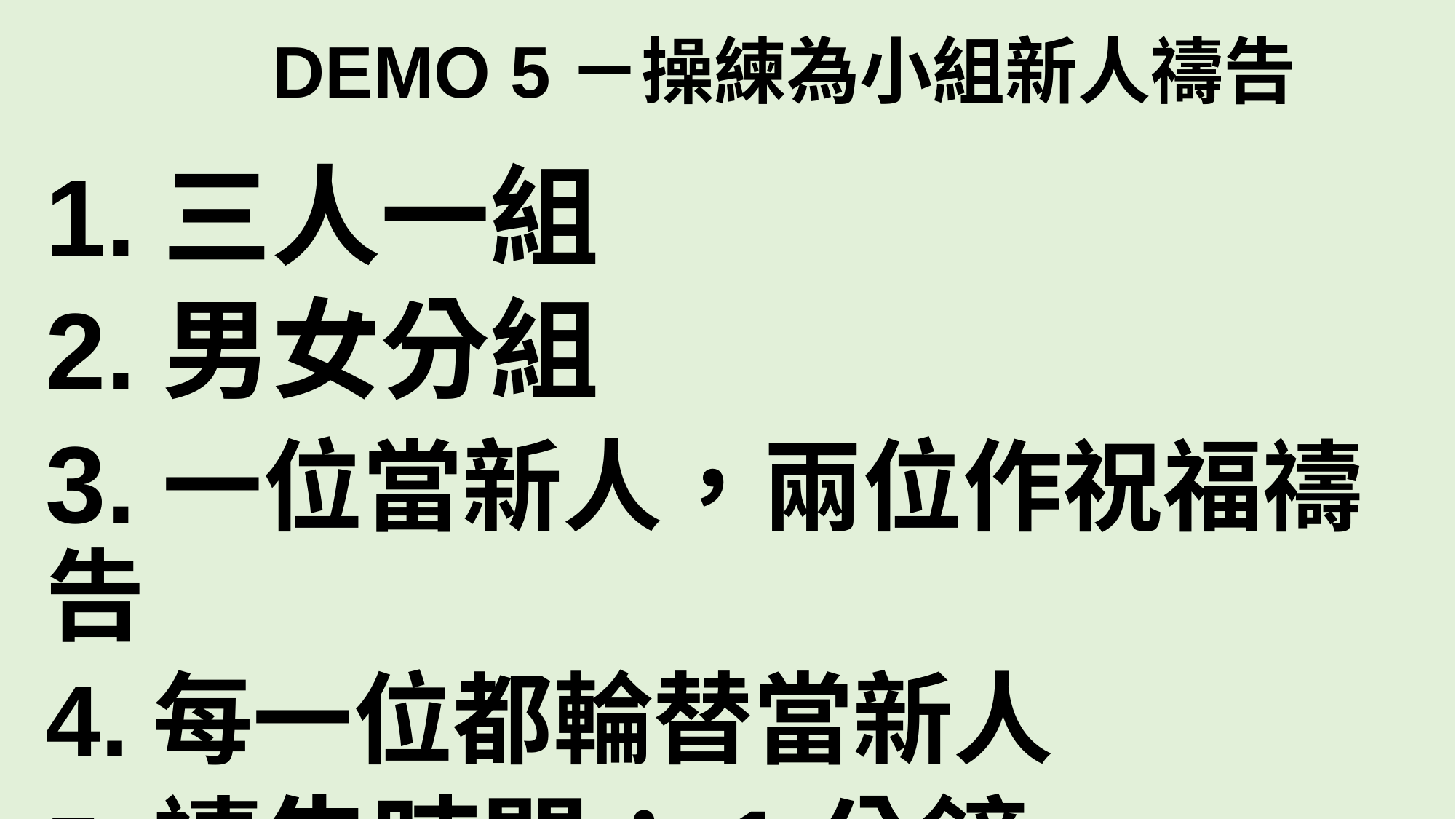

# DEMO 5－操練為小組新人禱告
1.三人一組
2.男女分組
3.一位當新人，兩位作祝福禱告
4.每一位都輪替當新人
5.禱告時間：1分鐘